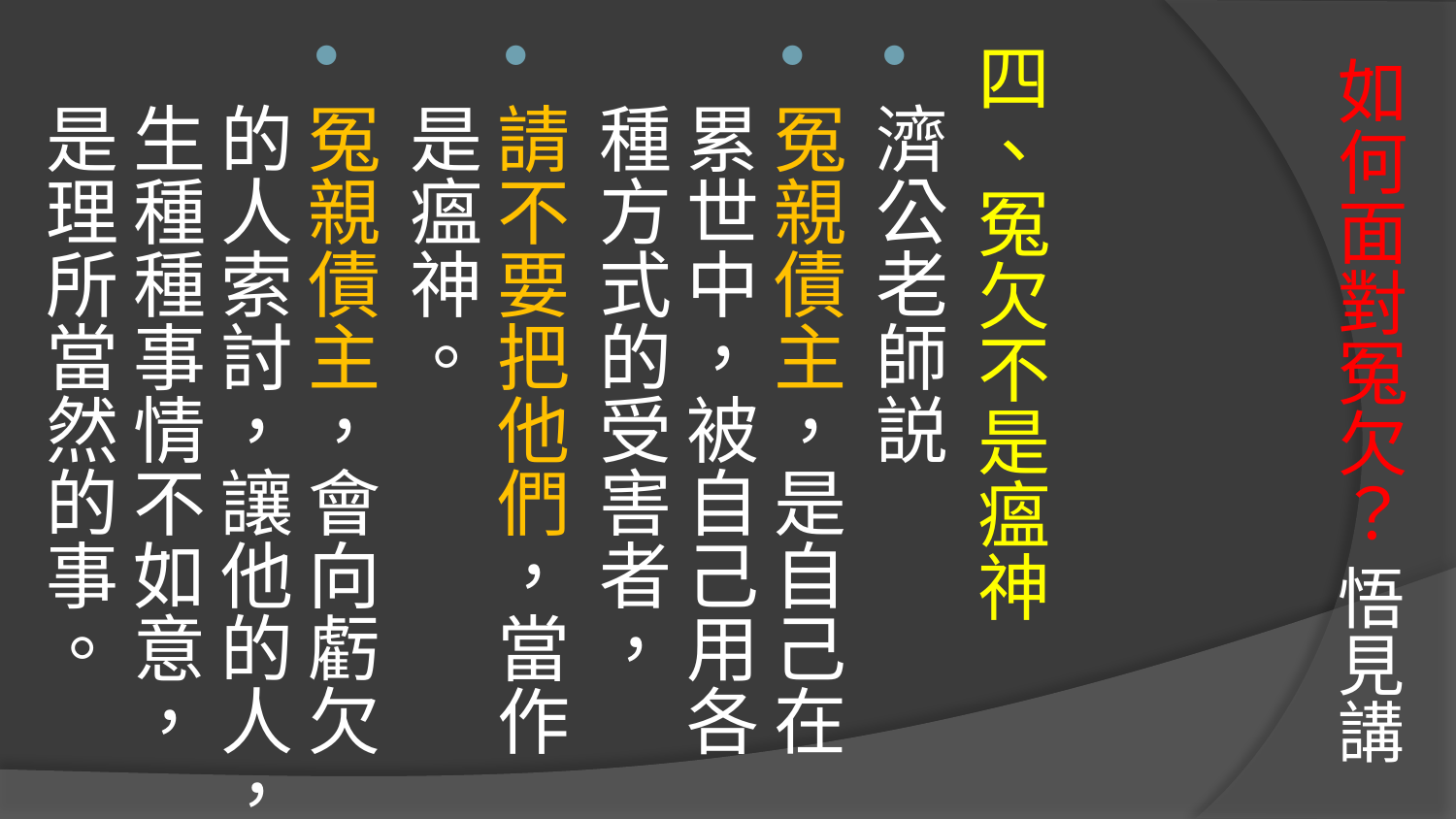

四、冤欠不是瘟神
濟公老師説
冤親債主，是自己在累世中，被自己用各種方式的受害者，
請不要把他們，當作是瘟神。
冤親債主，會向虧欠的人索討，讓他的人，生種種事情不如意，是理所當然的事。
# 如何面對冤欠？ 悟見講